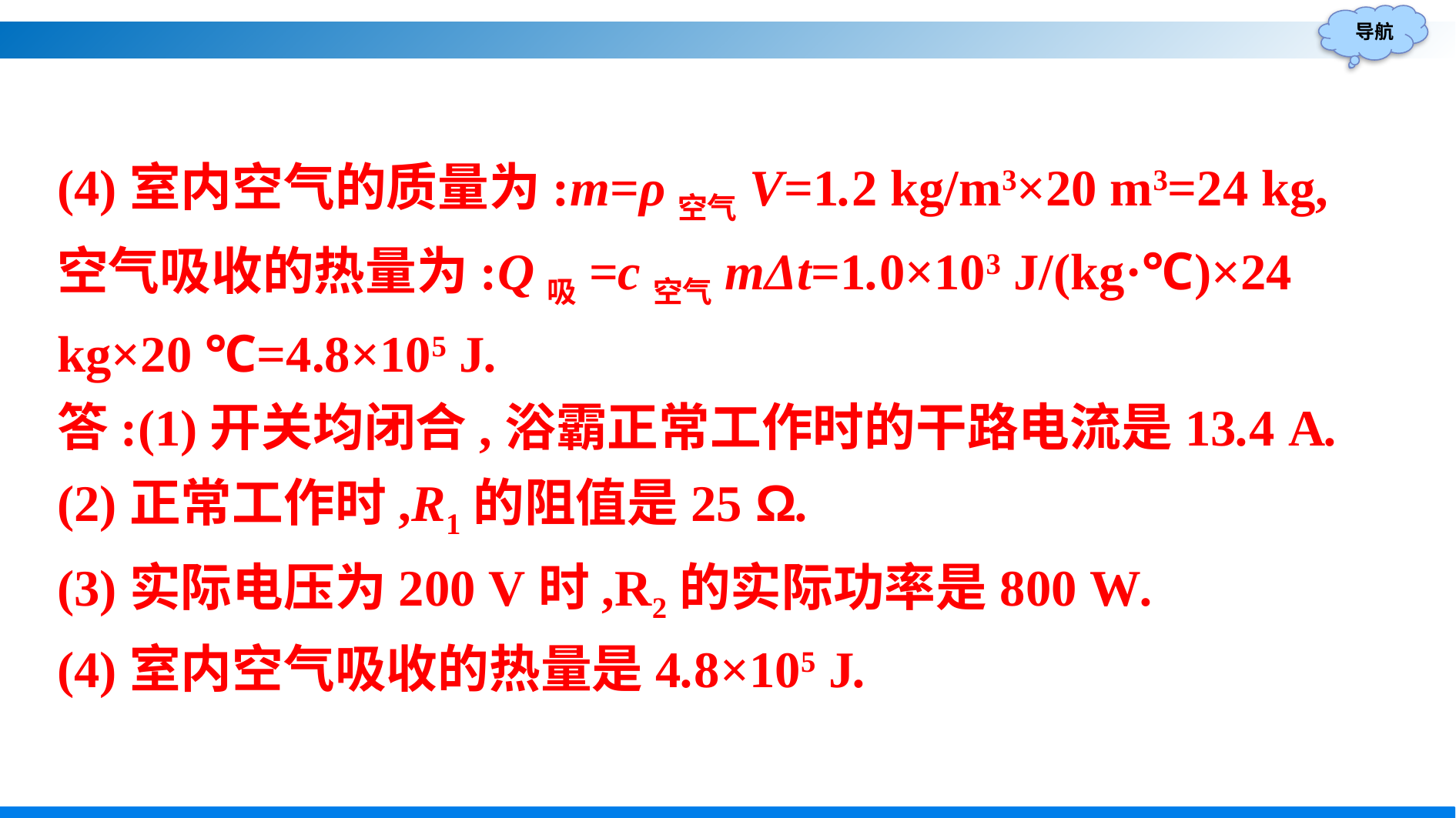

(4)室内空气的质量为:m=ρ空气V=1.2 kg/m3×20 m3=24 kg,
空气吸收的热量为:Q吸=c空气mΔt=1.0×103 J/(kg·℃)×24 kg×20 ℃=4.8×105 J.
答:(1)开关均闭合,浴霸正常工作时的干路电流是13.4 A.
(2)正常工作时,R1的阻值是25 Ω.
(3)实际电压为200 V时,R2的实际功率是800 W.
(4)室内空气吸收的热量是4.8×105 J.